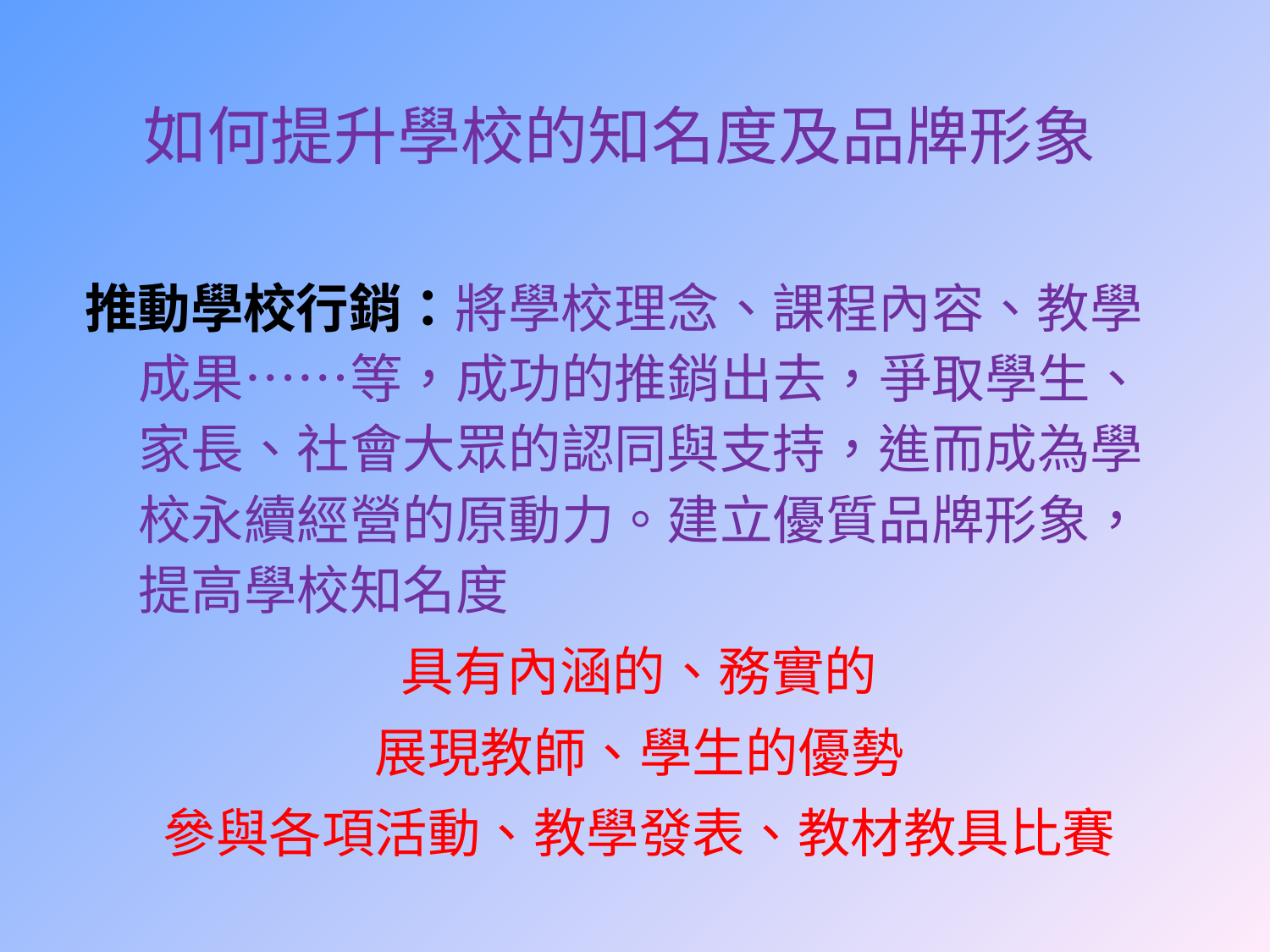

# 如何提升學校的知名度及品牌形象
推動學校行銷：將學校理念、課程內容、教學成果……等，成功的推銷出去，爭取學生、家長、社會大眾的認同與支持，進而成為學校永續經營的原動力。建立優質品牌形象，提高學校知名度
具有內涵的、務實的
展現教師、學生的優勢
參與各項活動、教學發表、教材教具比賽